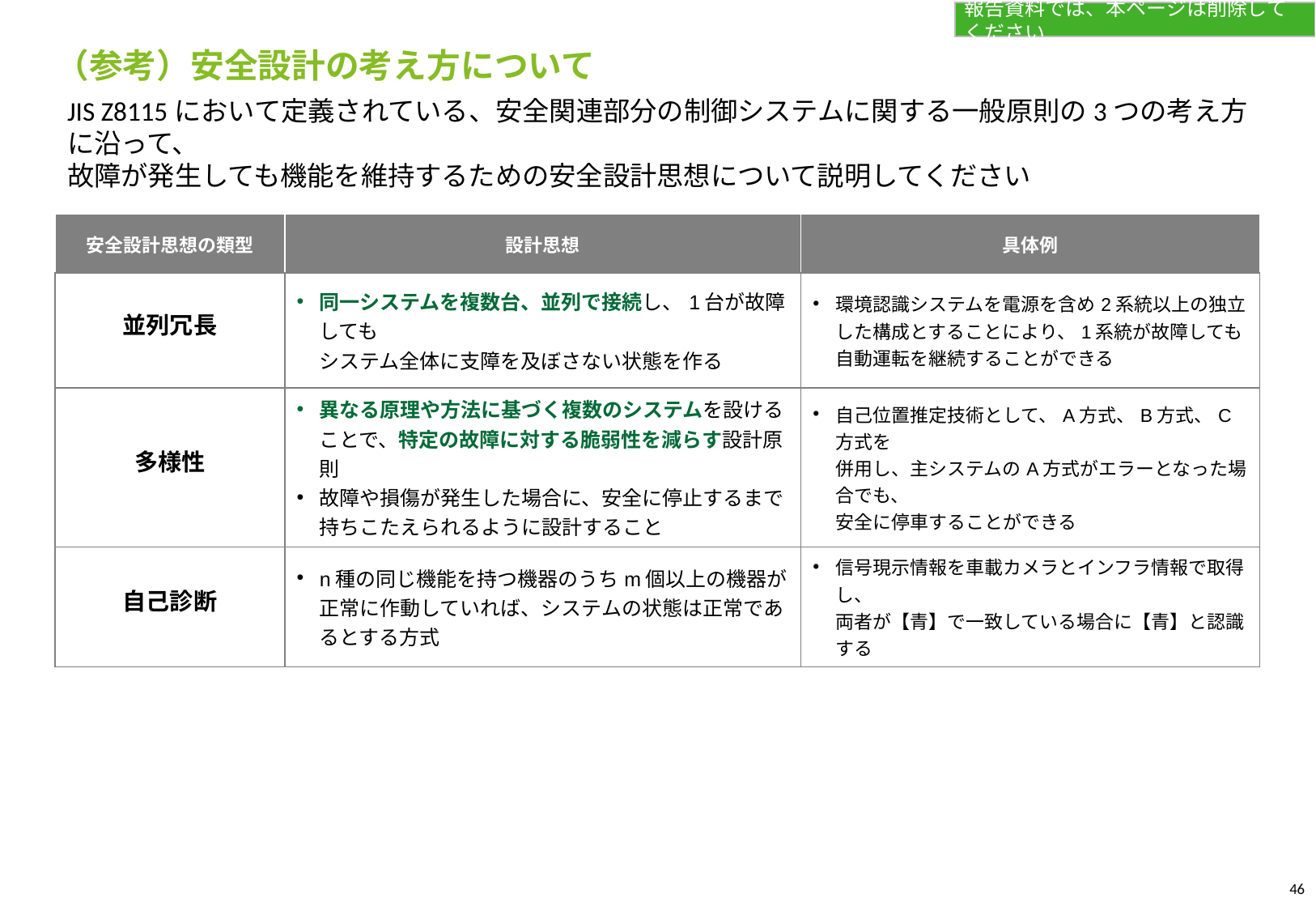

報告資料では、本ページは削除してください
（参考）安全設計の考え方について
JIS Z8115において定義されている、安全関連部分の制御システムに関する一般原則の3つの考え方に沿って、
故障が発生しても機能を維持するための安全設計思想について説明してください
| 安全設計思想の類型 | 設計思想 | 具体例 |
| --- | --- | --- |
| 並列冗長 | 同一システムを複数台、並列で接続し、1台が故障しても システム全体に支障を及ぼさない状態を作る | 環境認識システムを電源を含め2系統以上の独立した構成とすることにより、1系統が故障しても自動運転を継続することができる |
| 多様性 | 異なる原理や方法に基づく複数のシステムを設けることで、特定の故障に対する脆弱性を減らす設計原則 故障や損傷が発生した場合に、安全に停止するまで 持ちこたえられるように設計すること | 自己位置推定技術として、A方式、B方式、C方式を 併用し、主システムのA方式がエラーとなった場合でも、 安全に停車することができる |
| 自己診断 | n種の同じ機能を持つ機器のうちm個以上の機器が正常に作動していれば、システムの状態は正常であるとする方式 | 信号現示情報を車載カメラとインフラ情報で取得し、 両者が【青】で一致している場合に【青】と認識する |
46